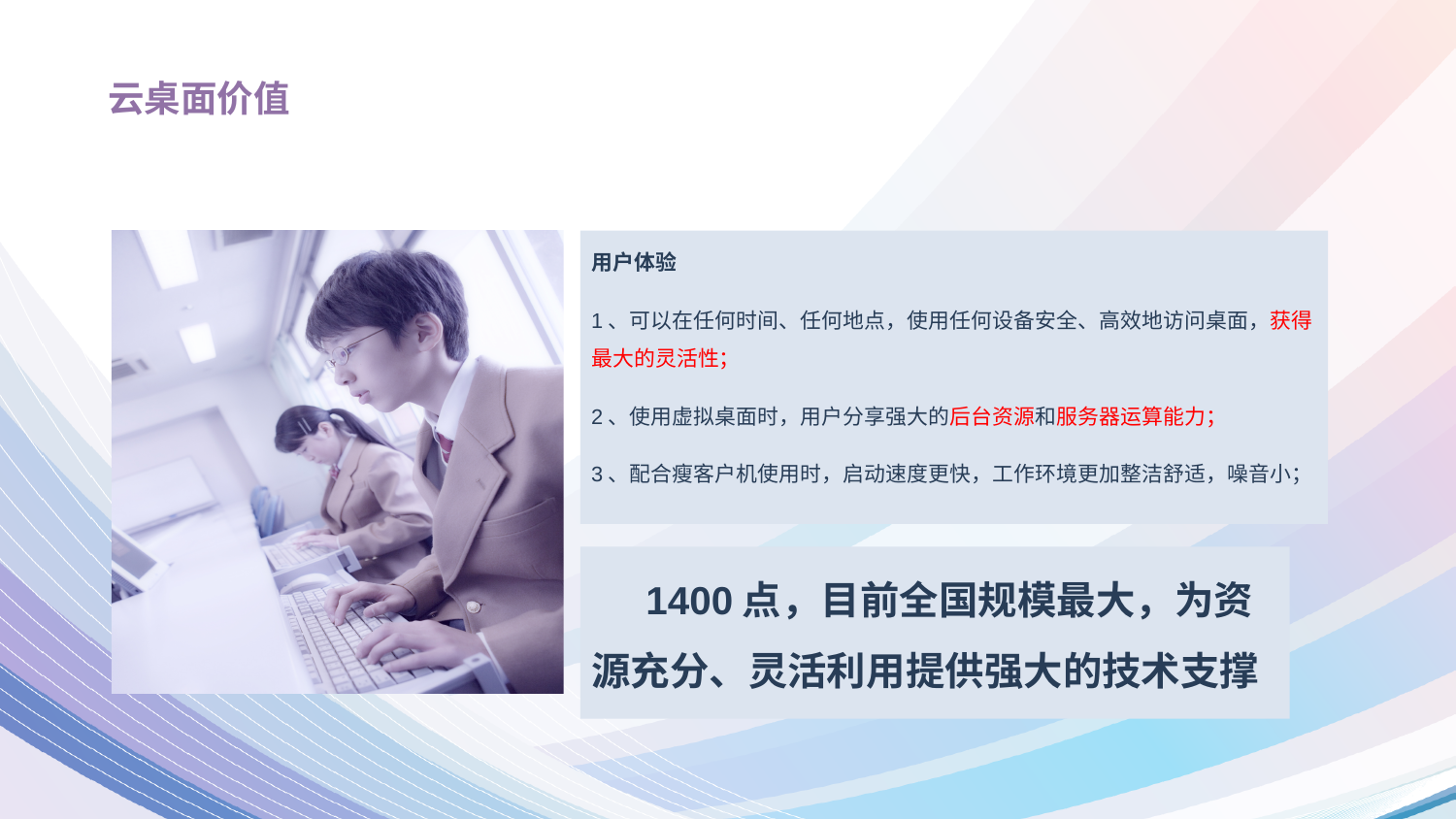

云桌面价值

用户体验
1、可以在任何时间、任何地点，使用任何设备安全、高效地访问桌面，获得最大的灵活性；
2、使用虚拟桌面时，用户分享强大的后台资源和服务器运算能力；
3、配合瘦客户机使用时，启动速度更快，工作环境更加整洁舒适，噪音小；
     1400点，目前全国规模最大，为资源充分、灵活利用提供强大的技术支撑